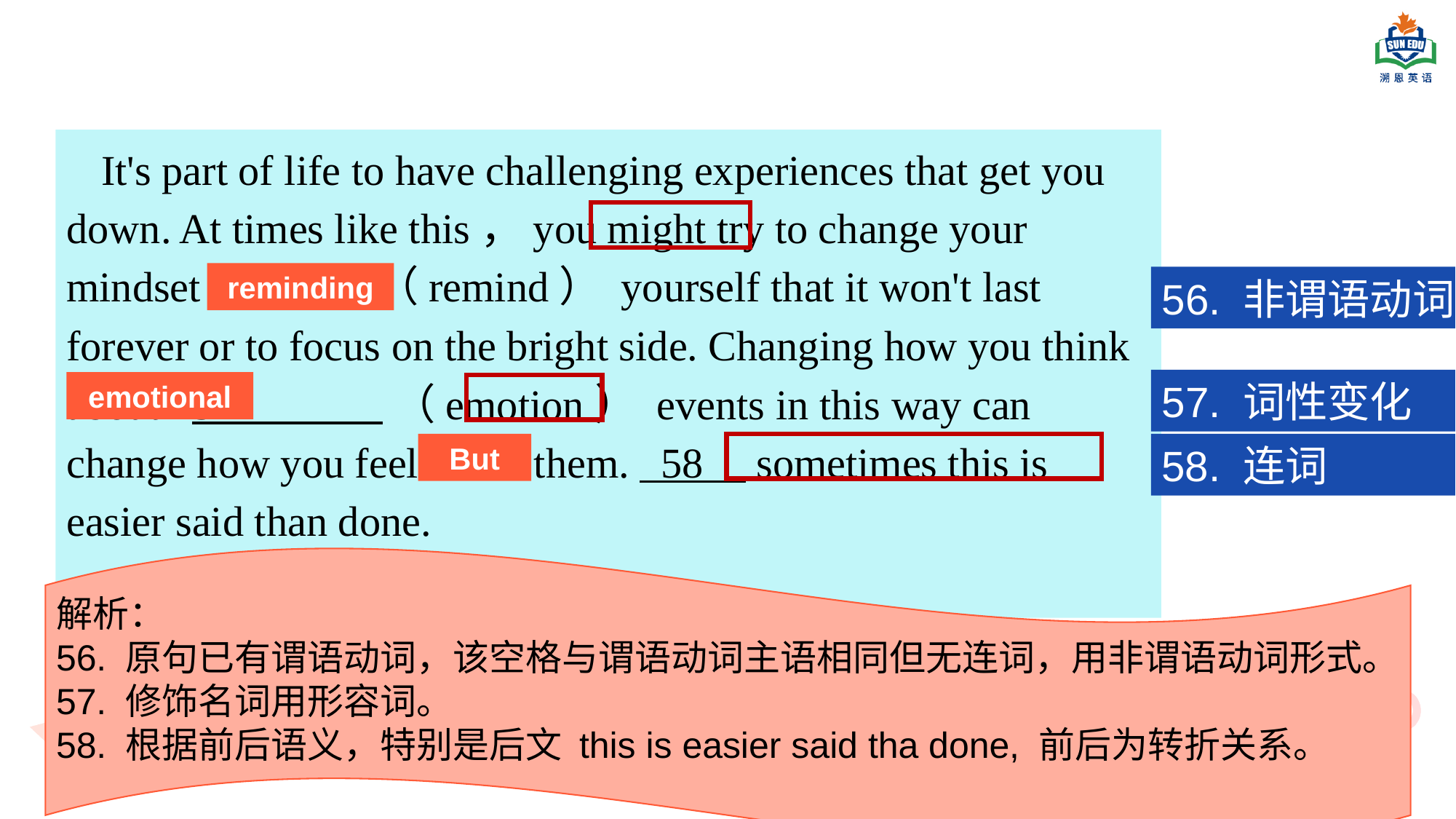

It's part of life to have challenging experiences that get you down. At times like this，you might try to change your mindset，   56   （remind） yourself that it won't last forever or to focus on the bright side. Changing how you think about   57              （emotion） events in this way can change how you feel about them.   58     sometimes this is easier said than done.

reminding
56. 非谓语动词
57. 词性变化
emotional

But

58. 连词
解析：
56. 原句已有谓语动词，该空格与谓语动词主语相同但无连词，用非谓语动词形式。
57. 修饰名词用形容词。
58. 根据前后语义，特别是后文 this is easier said tha done, 前后为转折关系。